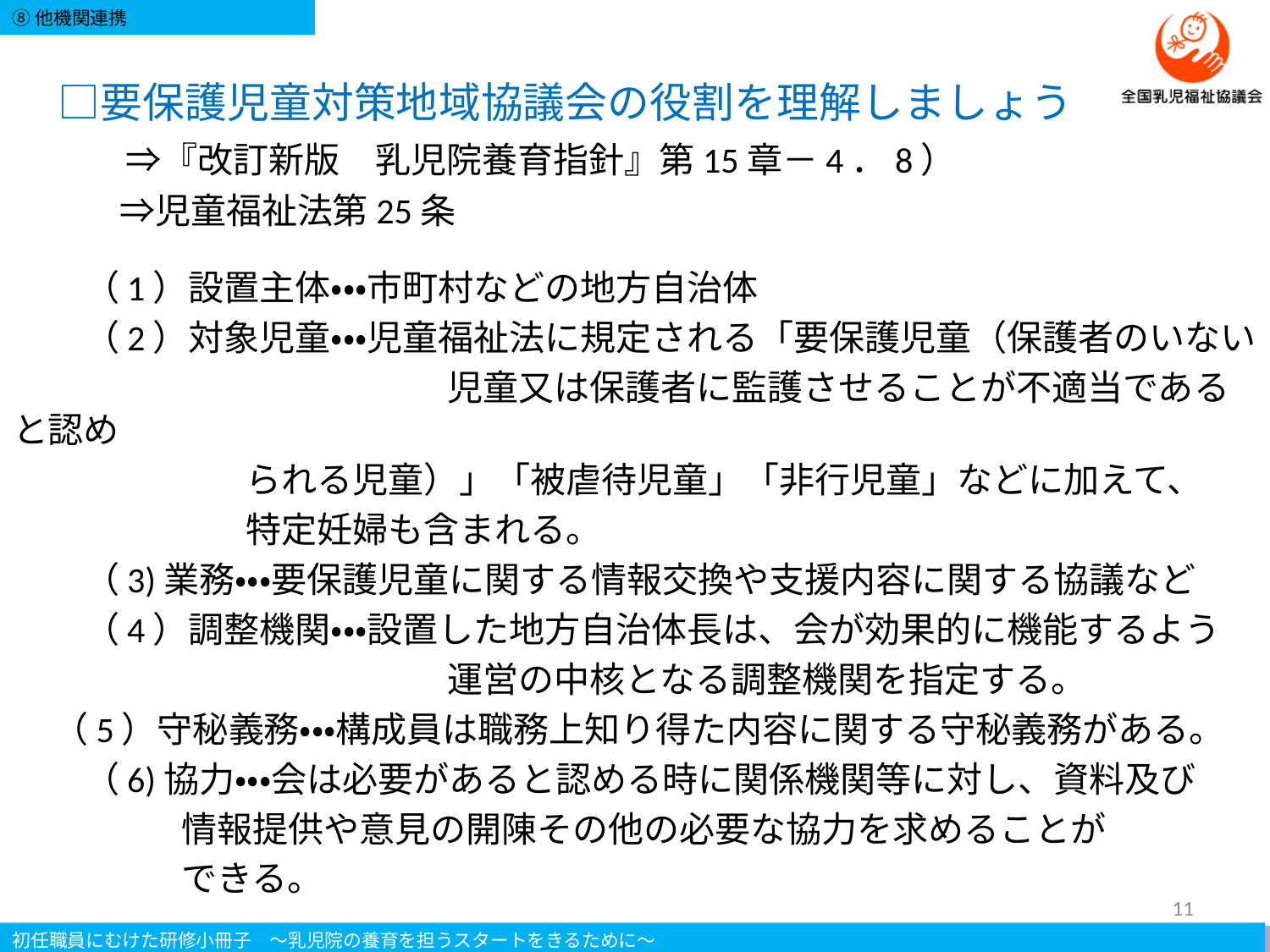

□要保護児童対策地域協議会の役割を理解しましょう
　　　⇒『改訂新版　乳児院養育指針』第15章－4．8）
　　　⇒児童福祉法第25条

　　（1）設置主体・・・市町村などの地方自治体
　　（2）対象児童・・・児童福祉法に規定される「要保護児童（保護者のいない
　　　　　　　　　　　　 児童又は保護者に監護させることが不適当であると認め
                            られる児童）」「被虐待児童」「非行児童」などに加えて、
                            特定妊婦も含まれる。
　　（3)業務・・・要保護児童に関する情報交換や支援内容に関する協議など
　　（4）調整機関・・・設置した地方自治体長は、会が効果的に機能するよう
　　　　　　　　　　　　 運営の中核となる調整機関を指定する。
    （5）守秘義務・・・構成員は職務上知り得た内容に関する守秘義務がある。
　　（6)協力・・・会は必要があると認める時に関係機関等に対し、資料及び
                    情報提供や意見の開陳その他の必要な協力を求めることが
                    できる。
11